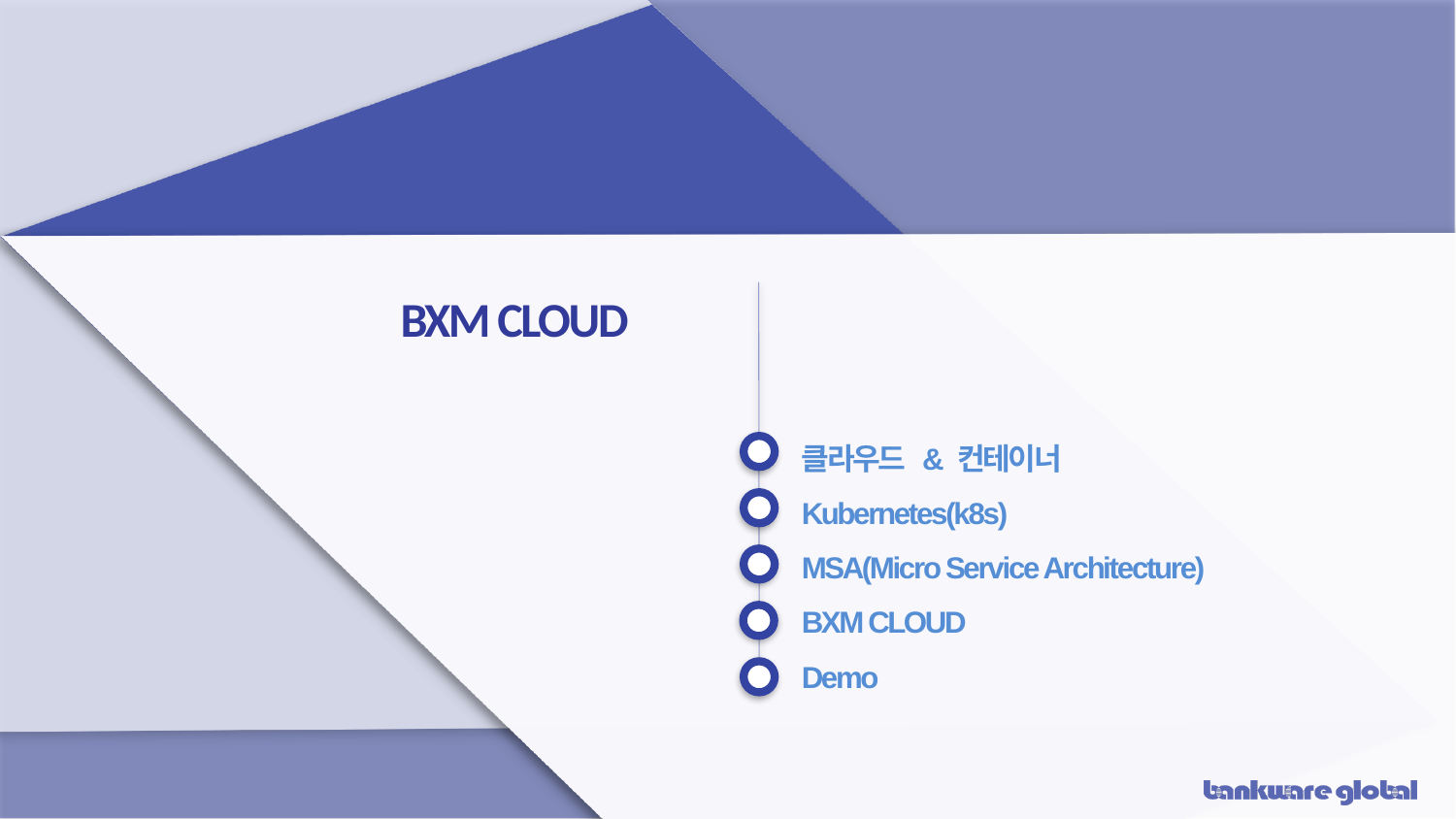

BXM CLOUD
클라우드 & 컨테이너
Kubernetes(k8s)
MSA(Micro Service Architecture)
BXM CLOUD
Demo